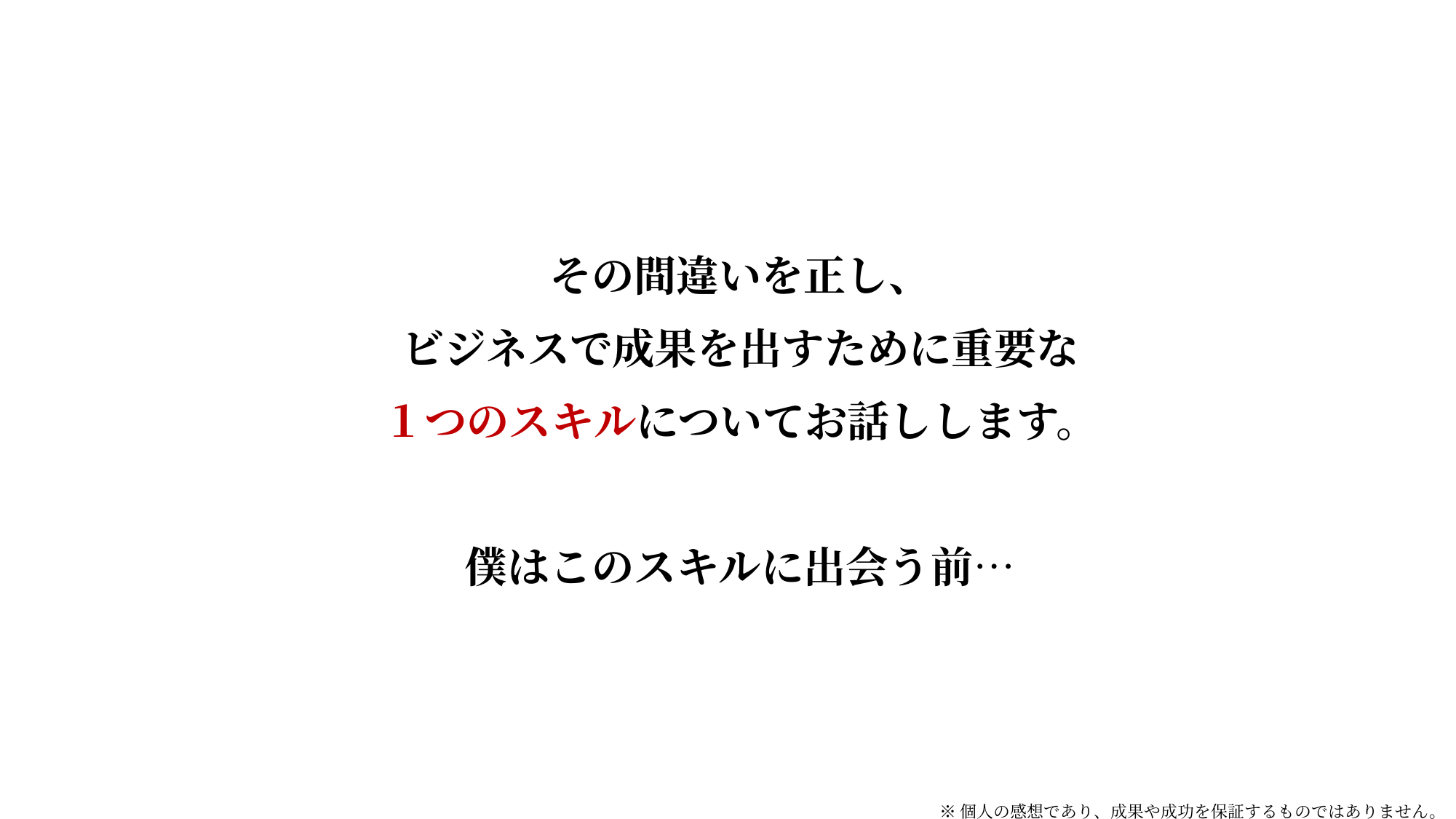

その間違いを正し、
ビジネスで成果を出すために重要な
１つのスキルについてお話しします。

僕はこのスキルに出会う前…
※個人の感想であり、成果や成功を保証するものではありません。